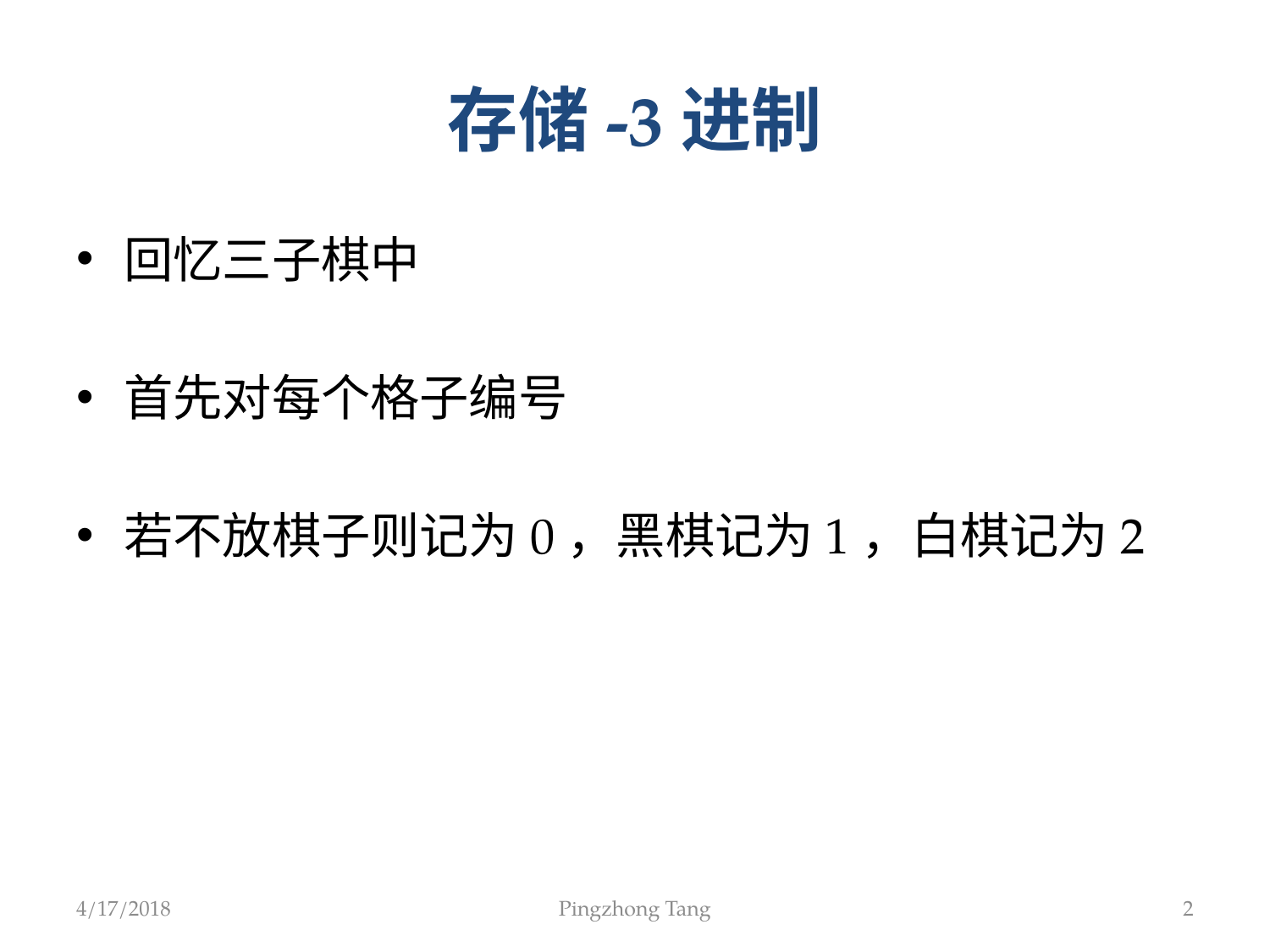

# 存储-3进制
回忆三子棋中

首先对每个格子编号

若不放棋子则记为0，黑棋记为1，白棋记为2
4/17/2018
Pingzhong Tang
2